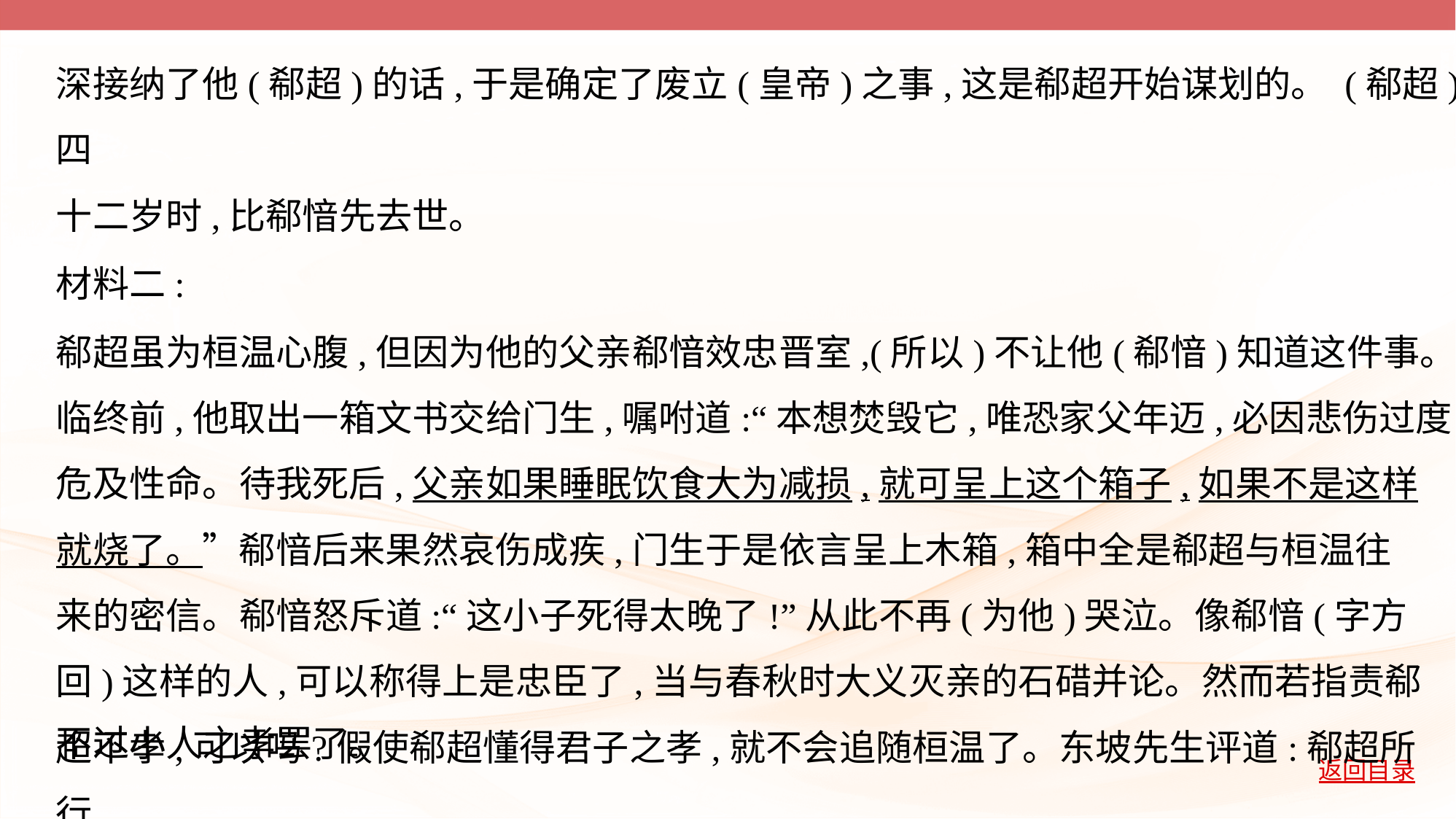

深接纳了他(郗超)的话,于是确定了废立(皇帝)之事,这是郗超开始谋划的。 (郗超)四
十二岁时,比郗愔先去世。
材料二:
郗超虽为桓温心腹,但因为他的父亲郗愔效忠晋室,(所以)不让他(郗愔)知道这件事。
临终前,他取出一箱文书交给门生,嘱咐道:“本想焚毁它,唯恐家父年迈,必因悲伤过度
危及性命。待我死后,父亲如果睡眠饮食大为减损,就可呈上这个箱子,如果不是这样
就烧了。”郗愔后来果然哀伤成疾,门生于是依言呈上木箱,箱中全是郗超与桓温往
来的密信。郗愔怒斥道:“这小子死得太晚了!”从此不再(为他)哭泣。像郗愔(字方
回)这样的人,可以称得上是忠臣了,当与春秋时大义灭亲的石碏并论。然而若指责郗
超不孝,可以吗?假使郗超懂得君子之孝,就不会追随桓温了。东坡先生评道:郗超所行,
不过小人之孝罢了。